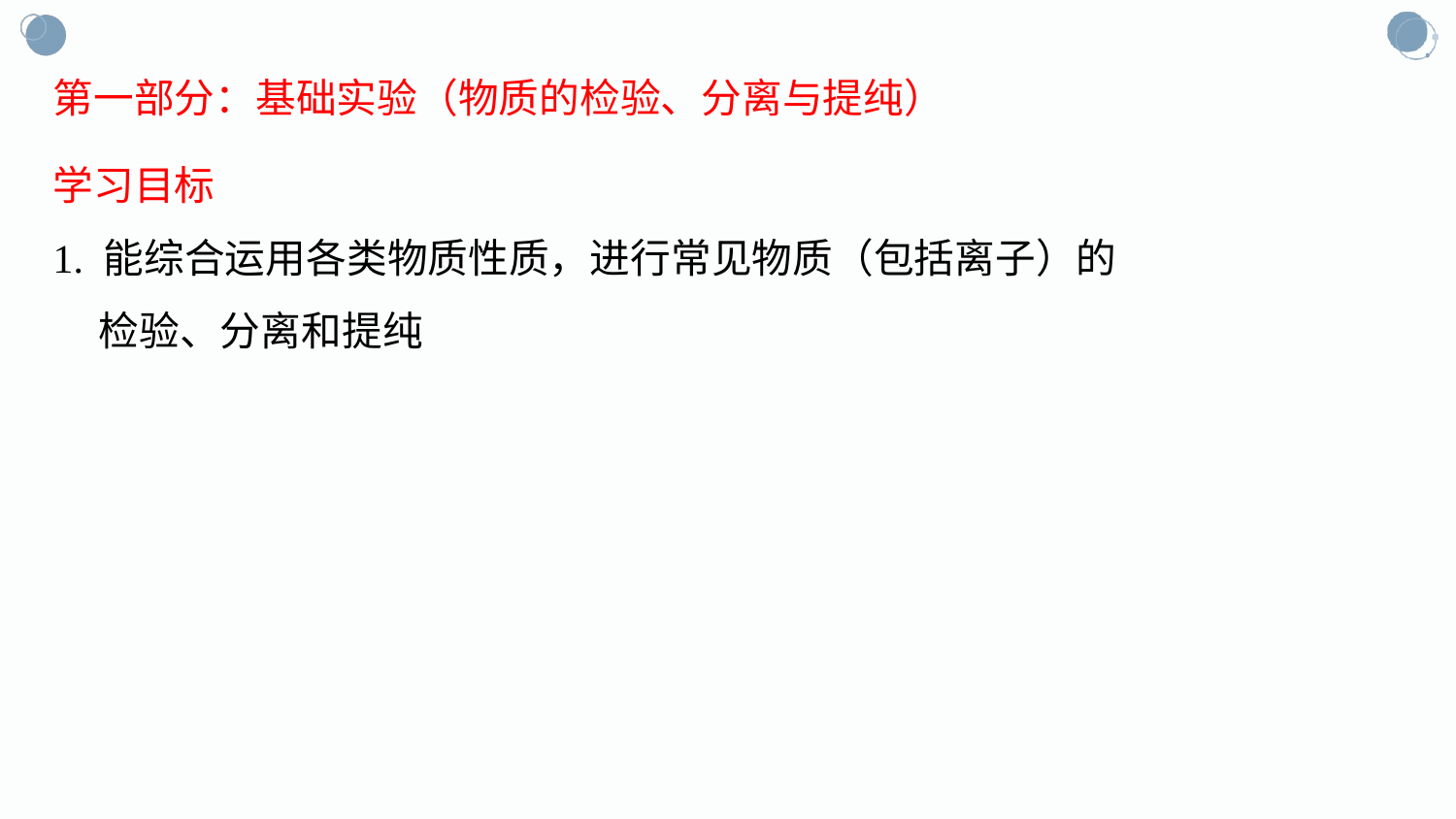

第一部分：基础实验（物质的检验、分离与提纯）
学习目标
1. 能综合运用各类物质性质，进行常见物质（包括离子）的
    检验、分离和提纯